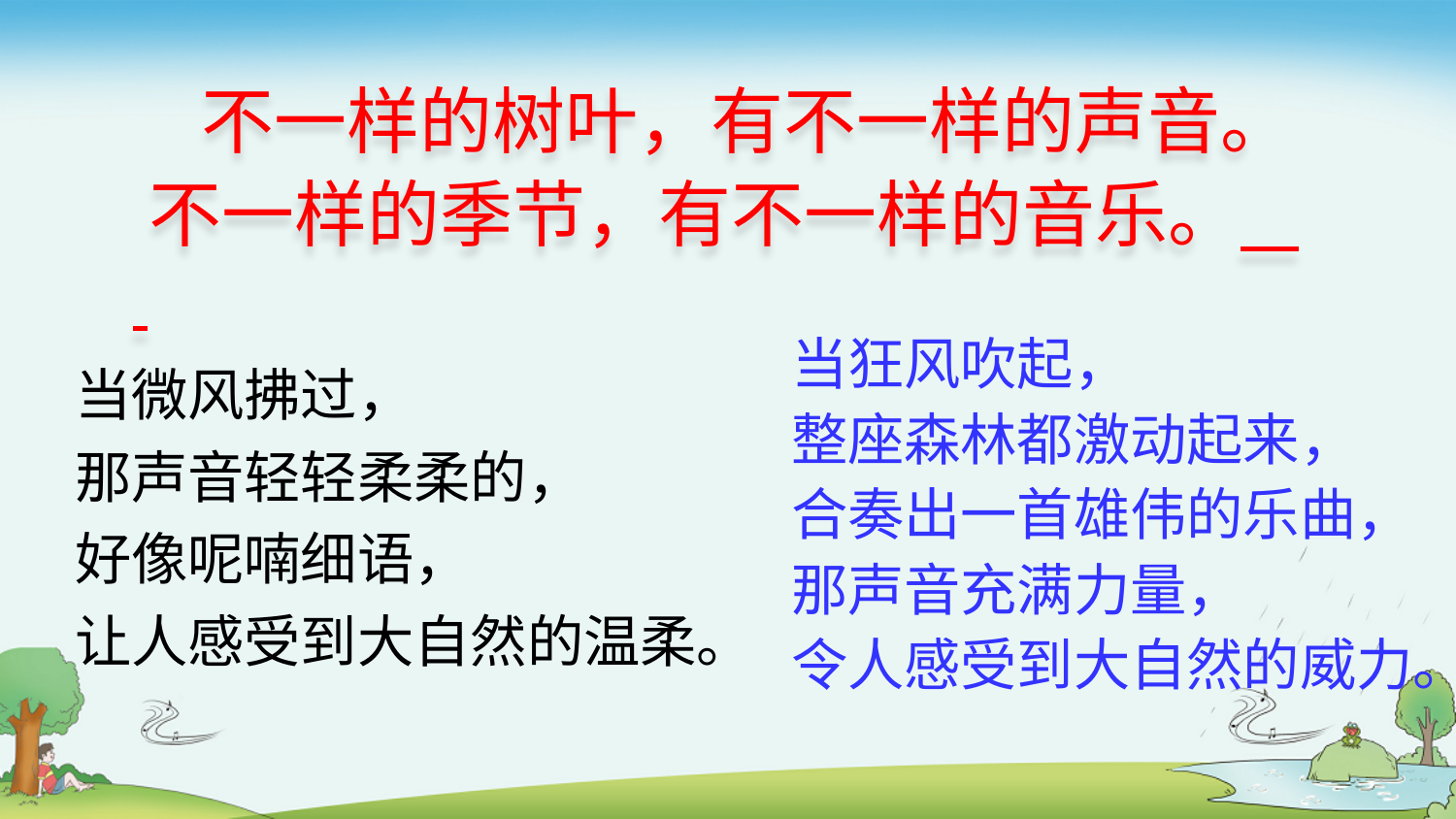

不一样的树叶，有不一样的声音。
    不一样的季节，有不一样的音乐。

当狂风吹起，
整座森林都激动起来，
合奏出一首雄伟的乐曲，
那声音充满力量，
令人感受到大自然的威力。
当微风拂过，
那声音轻轻柔柔的，
好像呢喃细语，
让人感受到大自然的温柔。